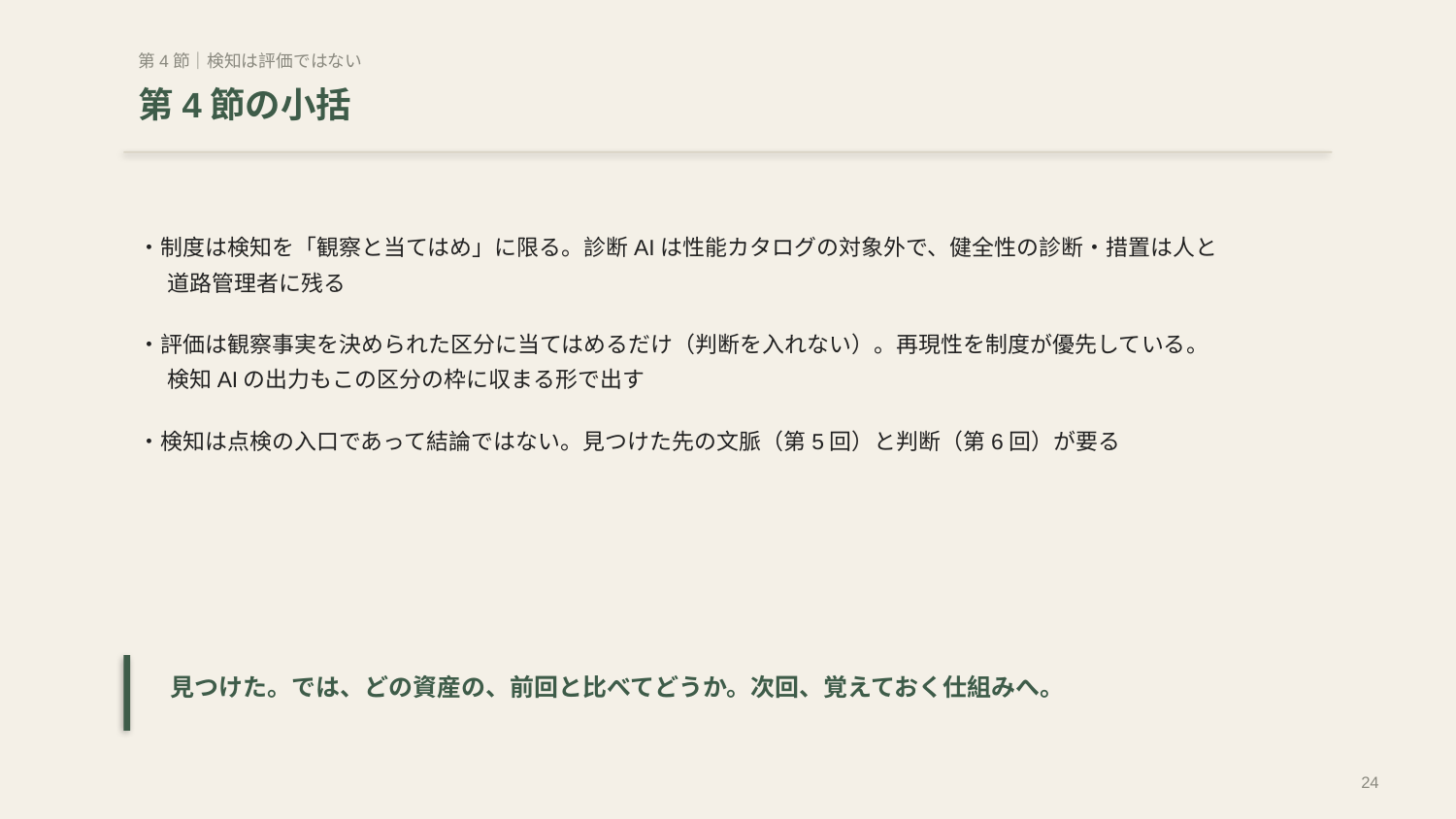

第4節｜検知は評価ではない
第4節の小括

・制度は検知を「観察と当てはめ」に限る。診断AIは性能カタログの対象外で、健全性の診断・措置は人と道路管理者に残る
・評価は観察事実を決められた区分に当てはめるだけ（判断を入れない）。再現性を制度が優先している。検知AIの出力もこの区分の枠に収まる形で出す
・検知は点検の入口であって結論ではない。見つけた先の文脈（第5回）と判断（第6回）が要る

見つけた。では、どの資産の、前回と比べてどうか。次回、覚えておく仕組みへ。
24